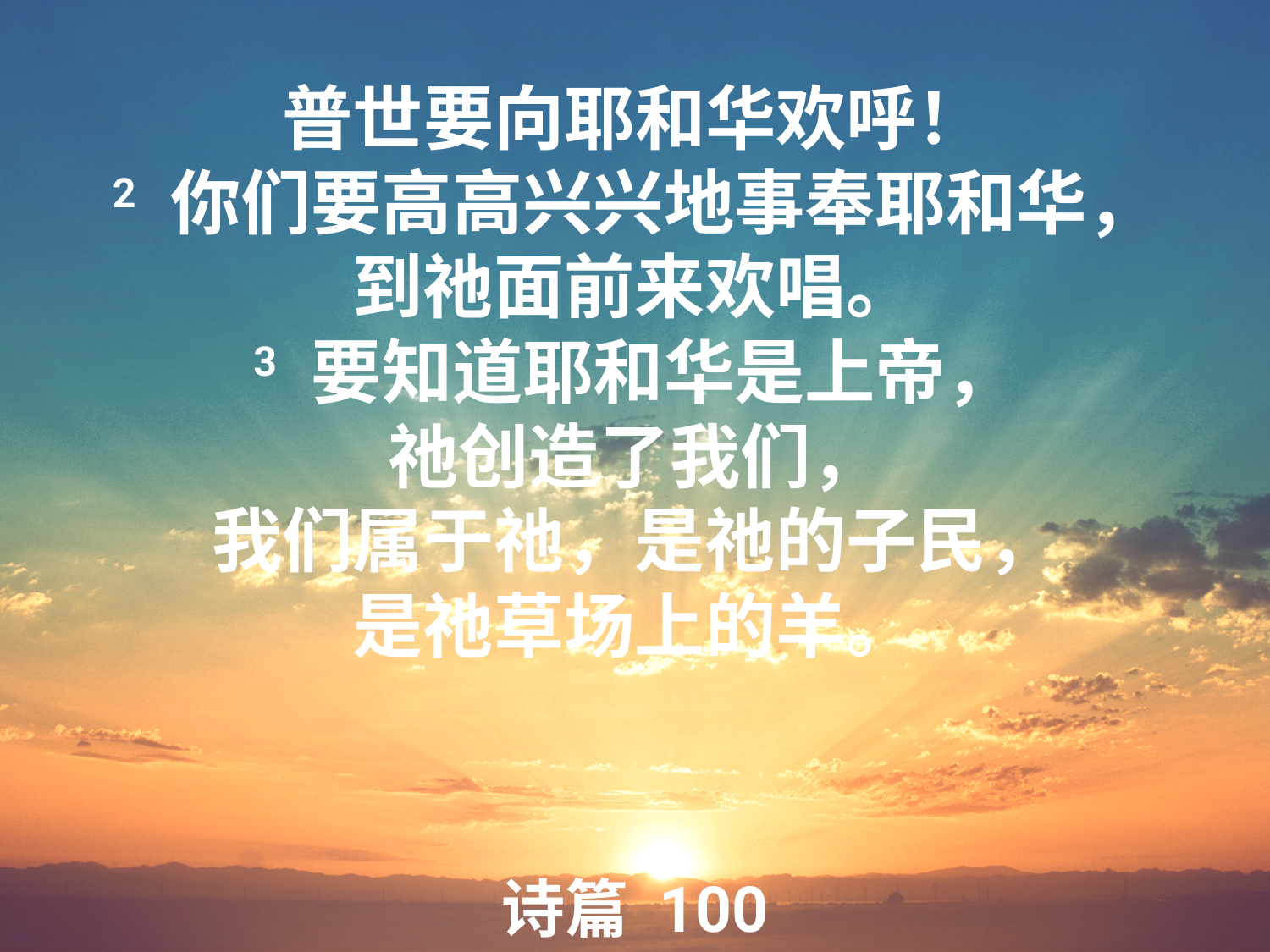

普世要向耶和华欢呼！
2 你们要高高兴兴地事奉耶和华，
到祂面前来欢唱。
3 要知道耶和华是上帝，
祂创造了我们，
我们属于祂，是祂的子民，
是祂草场上的羊。
诗篇 100